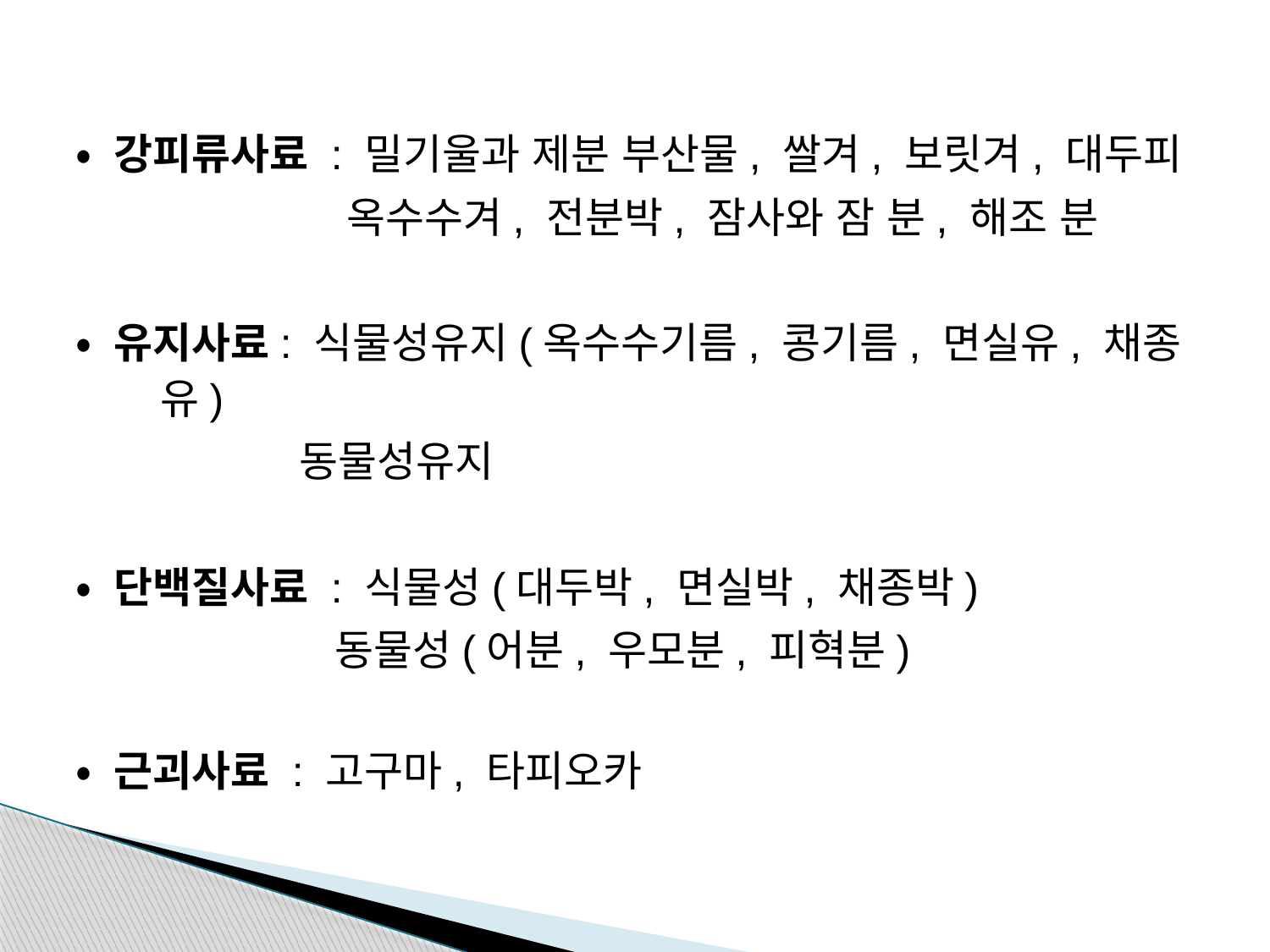

• 강피류사료 : 밀기울과 제분 부산물, 쌀겨, 보릿겨, 대두피
                      옥수수겨, 전분박, 잠사와 잠 분, 해조 분

• 유지사료: 식물성유지(옥수수기름, 콩기름, 면실유, 채종유)
                  동물성유지

• 단백질사료 : 식물성(대두박, 면실박, 채종박)
                     동물성(어분, 우모분, 피혁분)

• 근괴사료 : 고구마, 타피오카